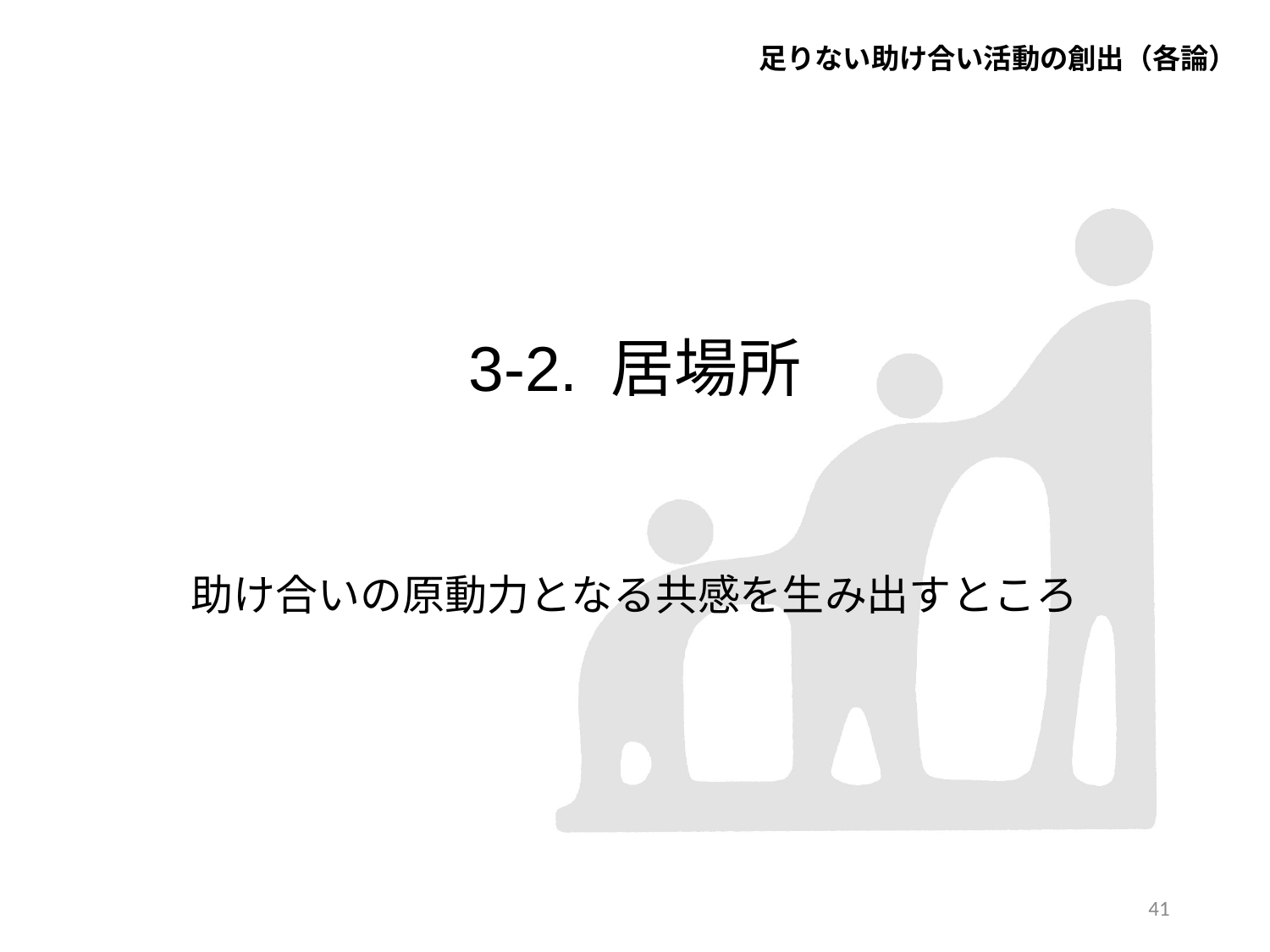

足りない助け合い活動の創出（各論）
# 3-2. 居場所
助け合いの原動力となる共感を生み出すところ
41